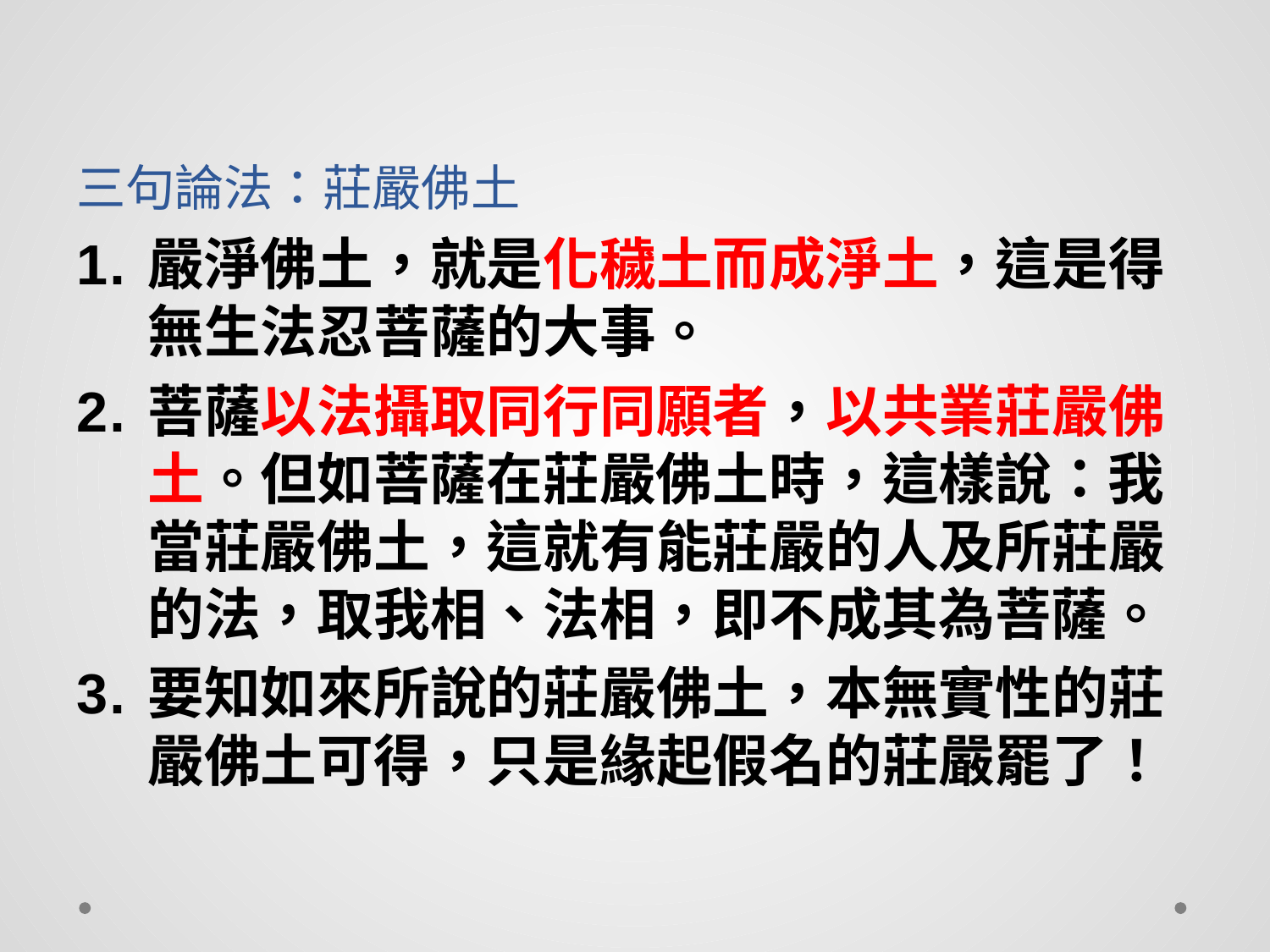

# 三句論法：莊嚴佛土
嚴淨佛土，就是化穢土而成淨土，這是得無生法忍菩薩的大事。
菩薩以法攝取同行同願者，以共業莊嚴佛土。但如菩薩在莊嚴佛土時，這樣說：我當莊嚴佛土，這就有能莊嚴的人及所莊嚴的法，取我相、法相，即不成其為菩薩。
要知如來所說的莊嚴佛土，本無實性的莊嚴佛土可得，只是緣起假名的莊嚴罷了！